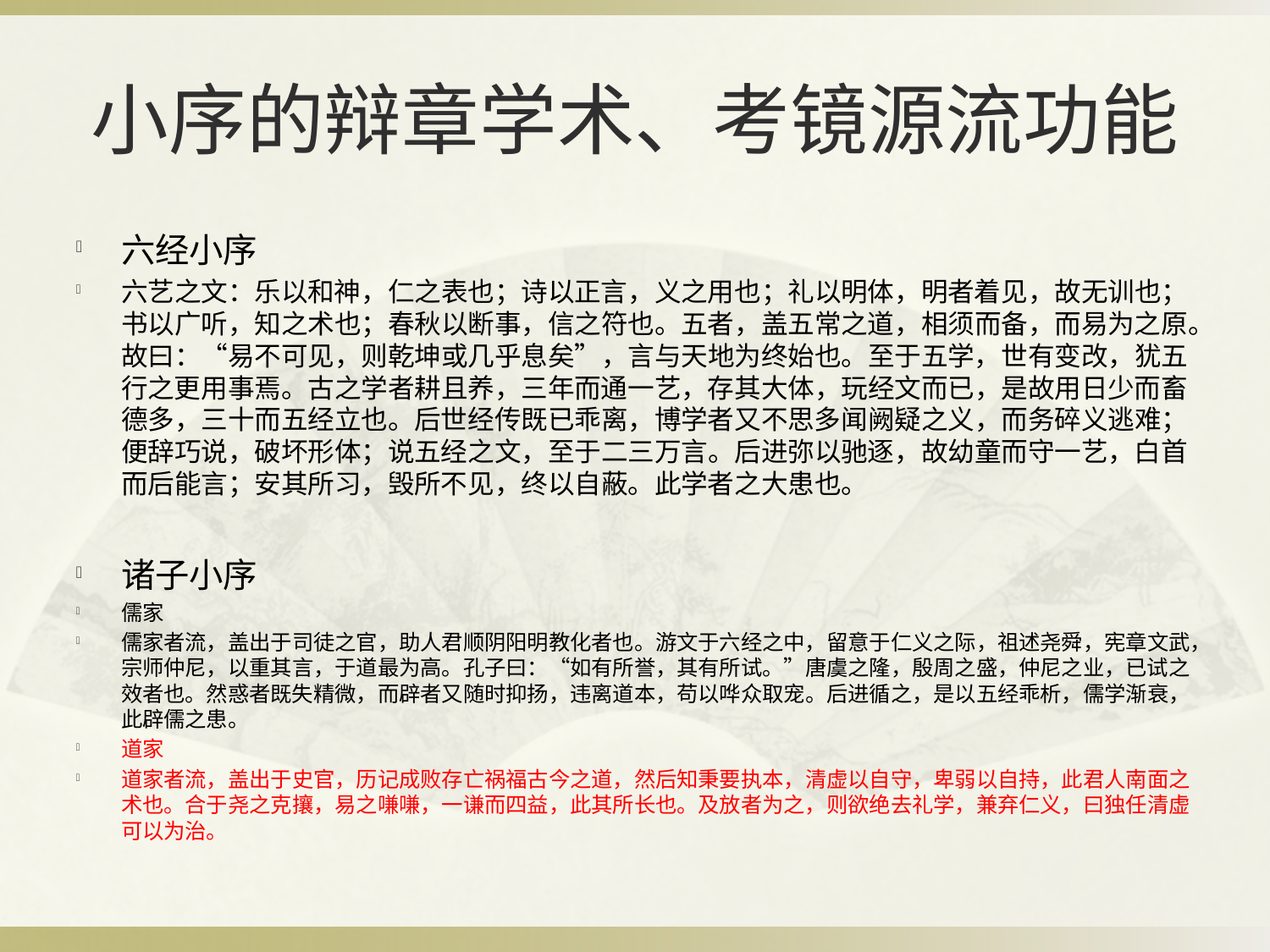

# 小序的辩章学术、考镜源流功能
六经小序
六艺之文：乐以和神，仁之表也；诗以正言，义之用也；礼以明体，明者着见，故无训也；书以广听，知之术也；春秋以断事，信之符也。五者，盖五常之道，相须而备，而易为之原。故曰：“易不可见，则乾坤或几乎息矣”，言与天地为终始也。至于五学，世有变改，犹五行之更用事焉。古之学者耕且养，三年而通一艺，存其大体，玩经文而已，是故用日少而畜德多，三十而五经立也。后世经传既已乖离，博学者又不思多闻阙疑之义，而务碎义逃难；便辞巧说，破坏形体；说五经之文，至于二三万言。后进弥以驰逐，故幼童而守一艺，白首而后能言；安其所习，毁所不见，终以自蔽。此学者之大患也。

诸子小序
儒家
儒家者流，盖出于司徒之官，助人君顺阴阳明教化者也。游文于六经之中，留意于仁义之际，祖述尧舜，宪章文武，宗师仲尼，以重其言，于道最为高。孔子曰：“如有所誉，其有所试。”唐虞之隆，殷周之盛，仲尼之业，已试之效者也。然惑者既失精微，而辟者又随时抑扬，违离道本，苟以哗众取宠。后进循之，是以五经乖析，儒学渐衰，此辟儒之患。
道家
道家者流，盖出于史官，历记成败存亡祸福古今之道，然后知秉要执本，清虚以自守，卑弱以自持，此君人南面之术也。合于尧之克攘，易之嗛嗛，一谦而四益，此其所长也。及放者为之，则欲绝去礼学，兼弃仁义，曰独任清虚可以为治。